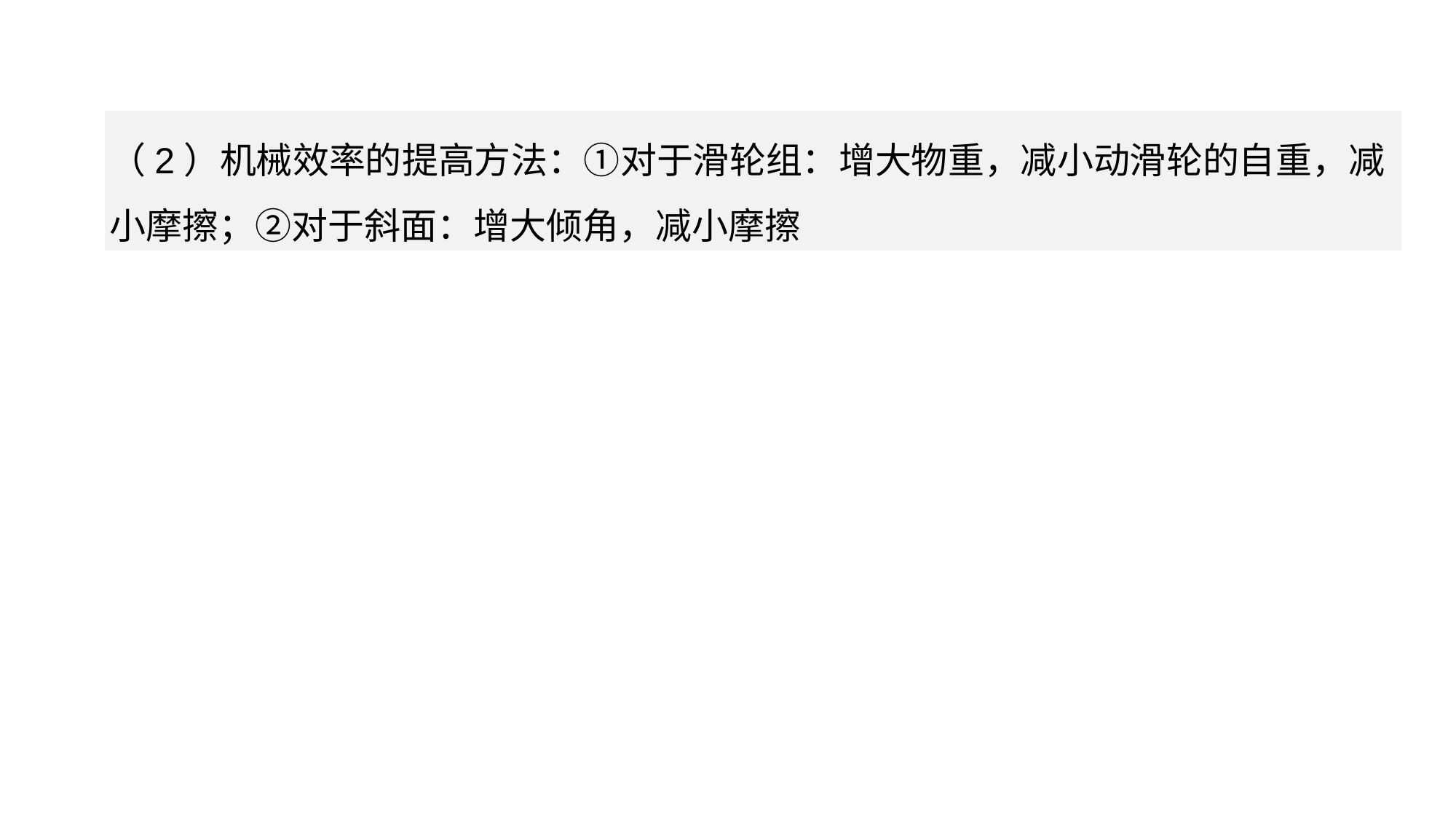

（2）机械效率的提高方法：①对于滑轮组：增大物重，减小动滑轮的自重，减小摩擦；②对于斜面：增大倾角，减小摩擦
教材梳理 夯实基础